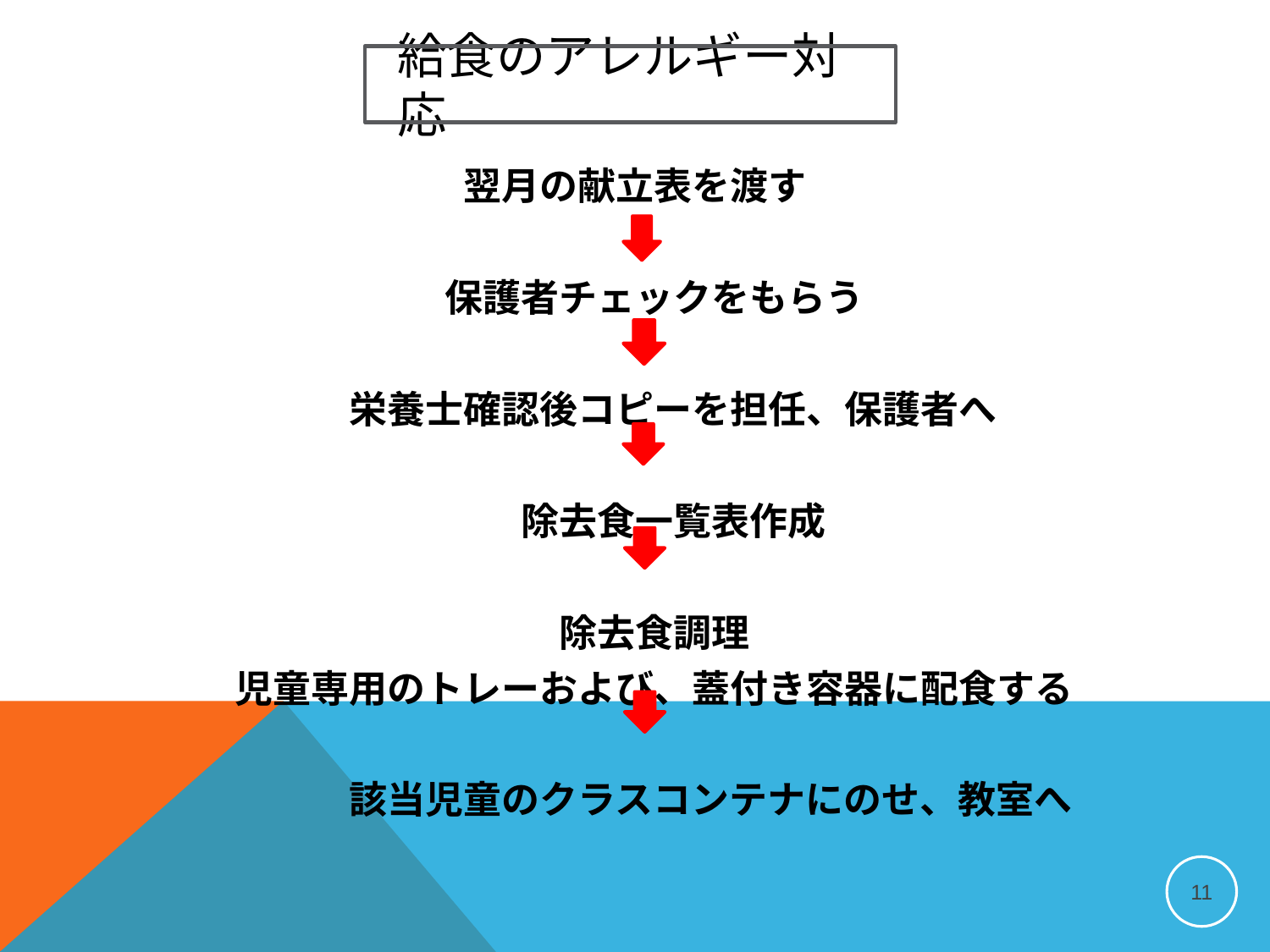

# 給食のアレルギー対応
翌月の献立表を渡す

　保護者チェックをもらう

　　栄養士確認後コピーを担任、保護者へ

　　除去食一覧表作成

　除去食調理
　児童専用のトレーおよび、蓋付き容器に配食する

　　　　該当児童のクラスコンテナにのせ、教室へ

11